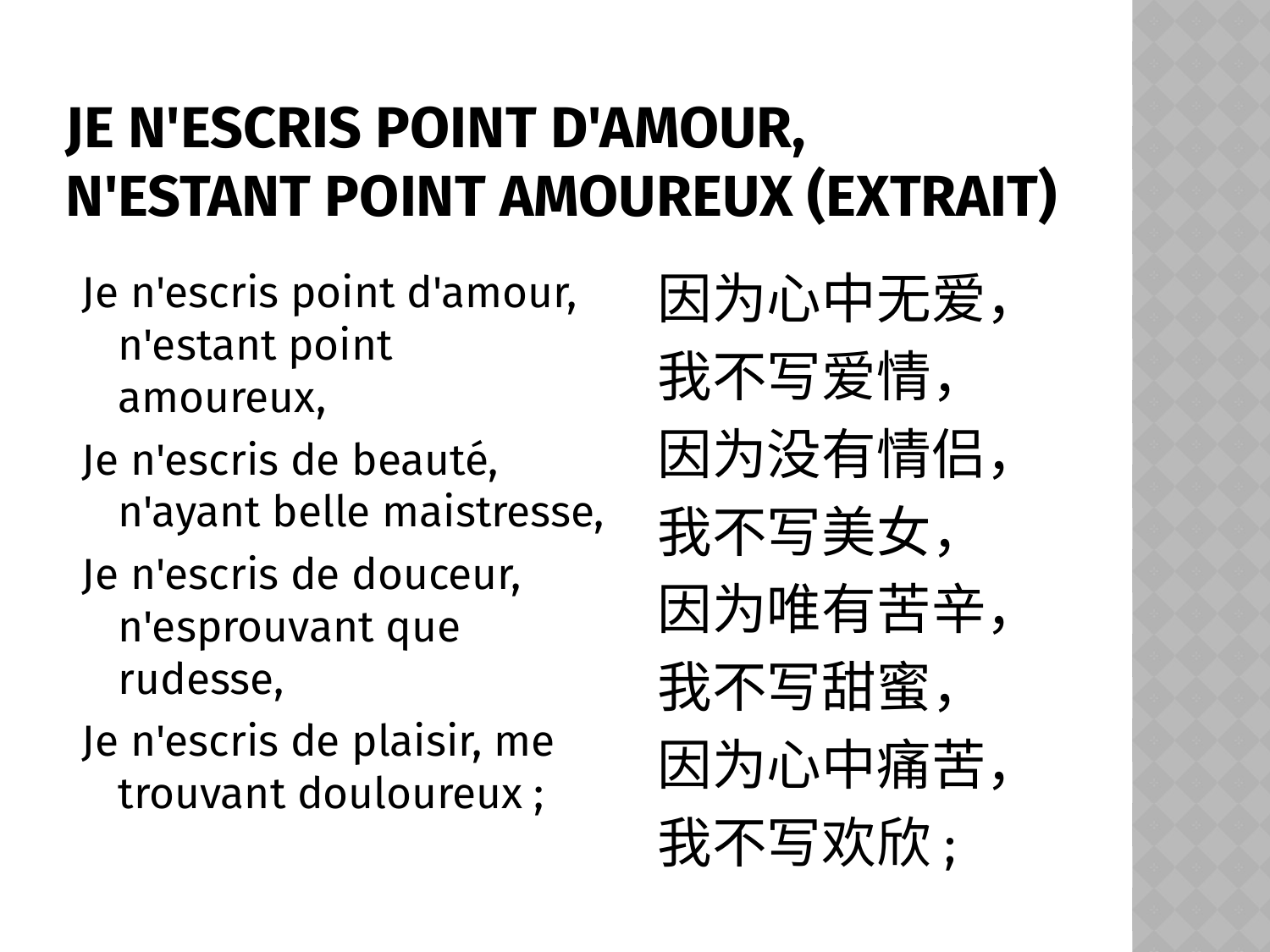

# Je n'escris point d'amour, n'estant point amoureux (extrait)
Je n'escris point d'amour, n'estant point amoureux,
Je n'escris de beauté, n'ayant belle maistresse,
Je n'escris de douceur, n'esprouvant que rudesse,
Je n'escris de plaisir, me trouvant douloureux ;
因为心中无爱，
我不写爱情，
因为没有情侣，
我不写美女，
因为唯有苦辛，
我不写甜蜜，
因为心中痛苦，
我不写欢欣;